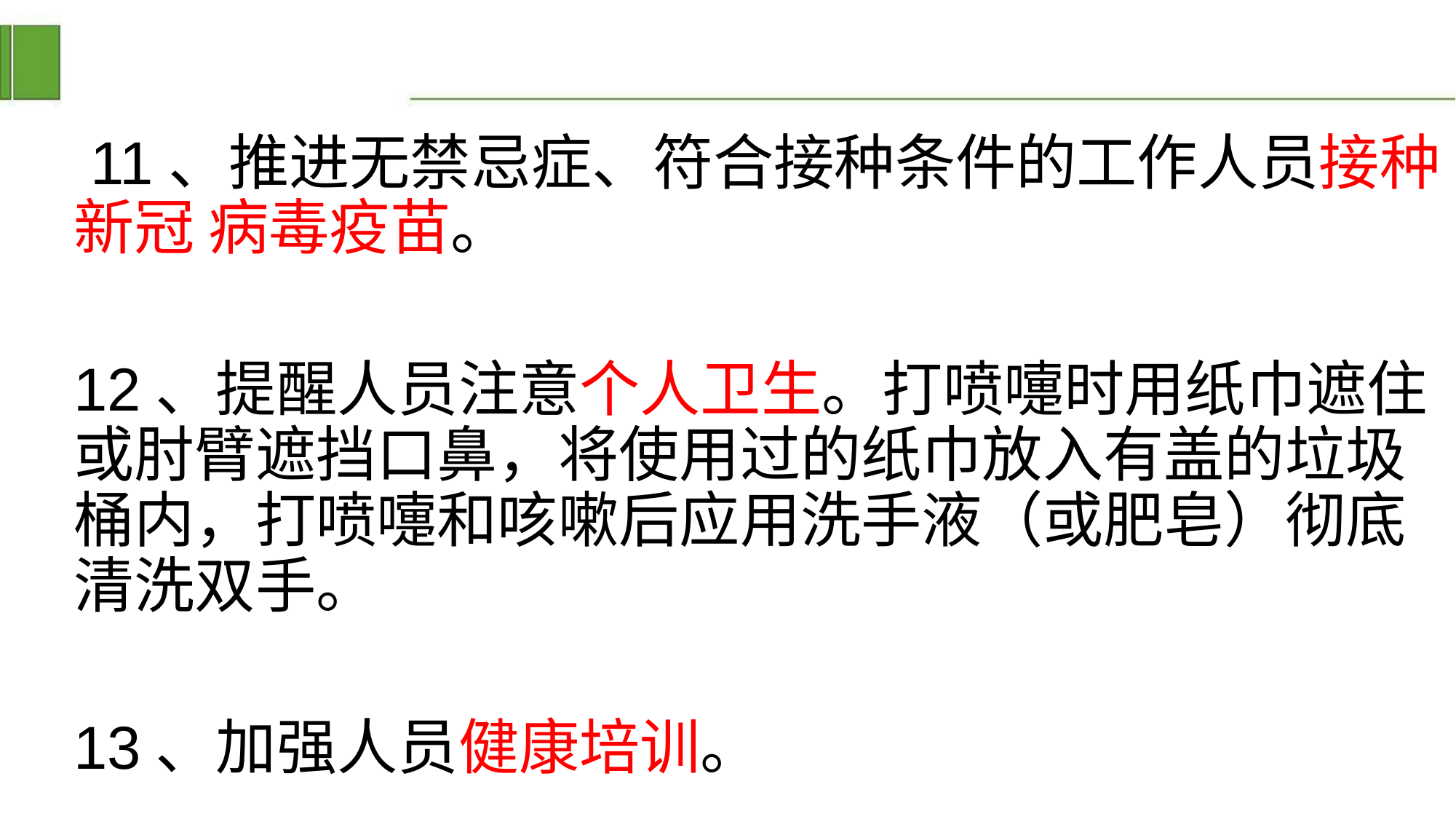

11、推进无禁忌症、符合接种条件的工作人员接种新冠 病毒疫苗。

12、提醒人员注意个人卫生。打喷嚏时用纸巾遮住或肘臂遮挡口鼻，将使用过的纸巾放入有盖的垃圾桶内，打喷嚏和咳嗽后应用洗手液（或肥皂）彻底清洗双手。

13、加强人员健康培训。
18